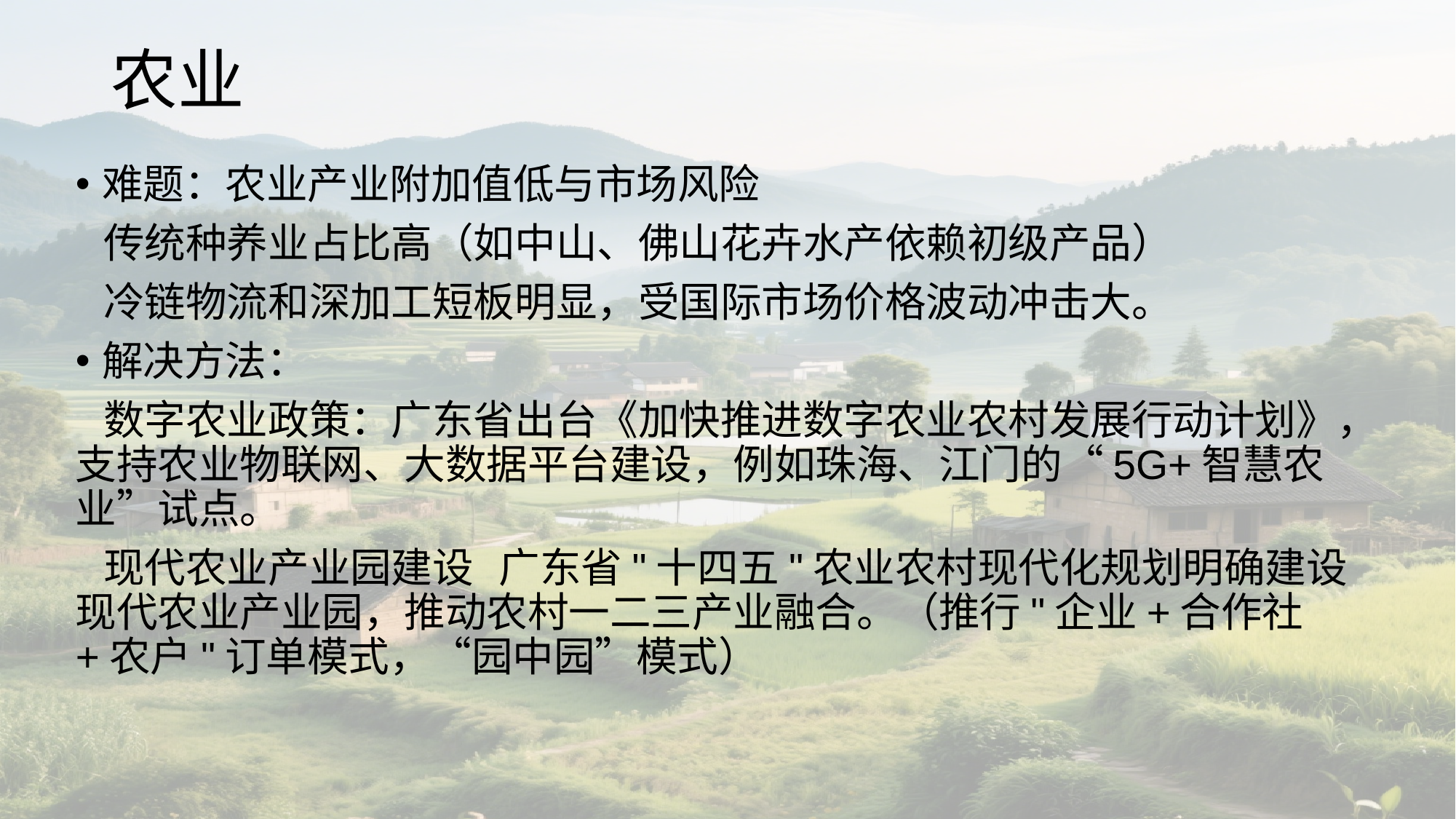

# 农业
难题：农业产业附加值低与市场风险
  传统种养业占比高（如中山、佛山花卉水产依赖初级产品）
  冷链物流和深加工短板明显，受国际市场价格波动冲击大。
解决方法：
  数字农业政策：广东省出台《加快推进数字农业农村发展行动计划》，支持农业物联网、大数据平台建设，例如珠海、江门的“5G+智慧农业”试点。
  现代农业产业园建设	广东省"十四五"农业农村现代化规划明确建设现代农业产业园，推动农村一二三产业融合。（推行"企业+合作社+农户"订单模式，“园中园”模式）